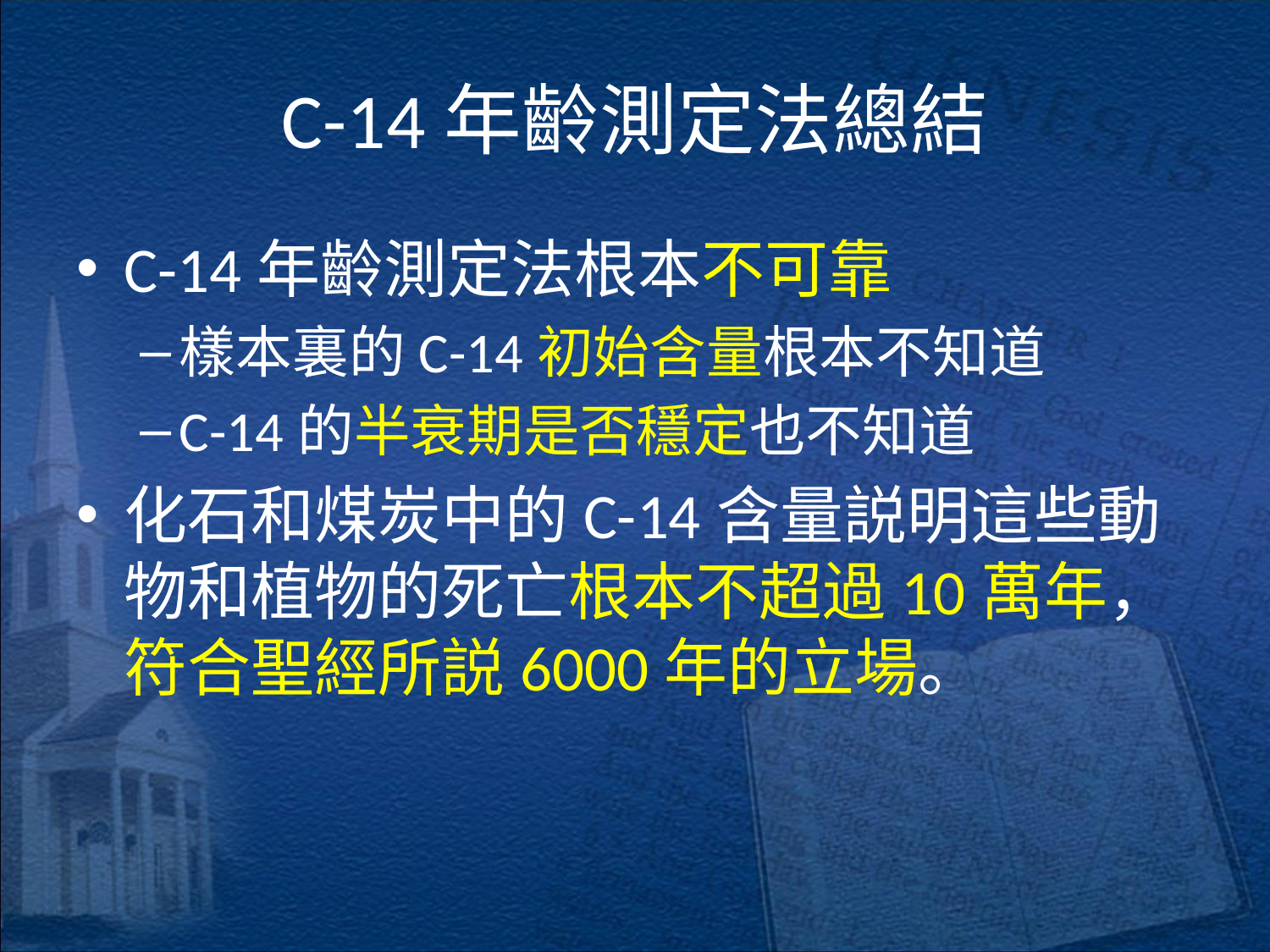

# C-14年齡測定法總結
C-14年齡測定法根本不可靠
樣本裏的C-14初始含量根本不知道
C-14的半衰期是否穩定也不知道
化石和煤炭中的C-14含量説明這些動物和植物的死亡根本不超過10萬年，符合聖經所説6000年的立場。